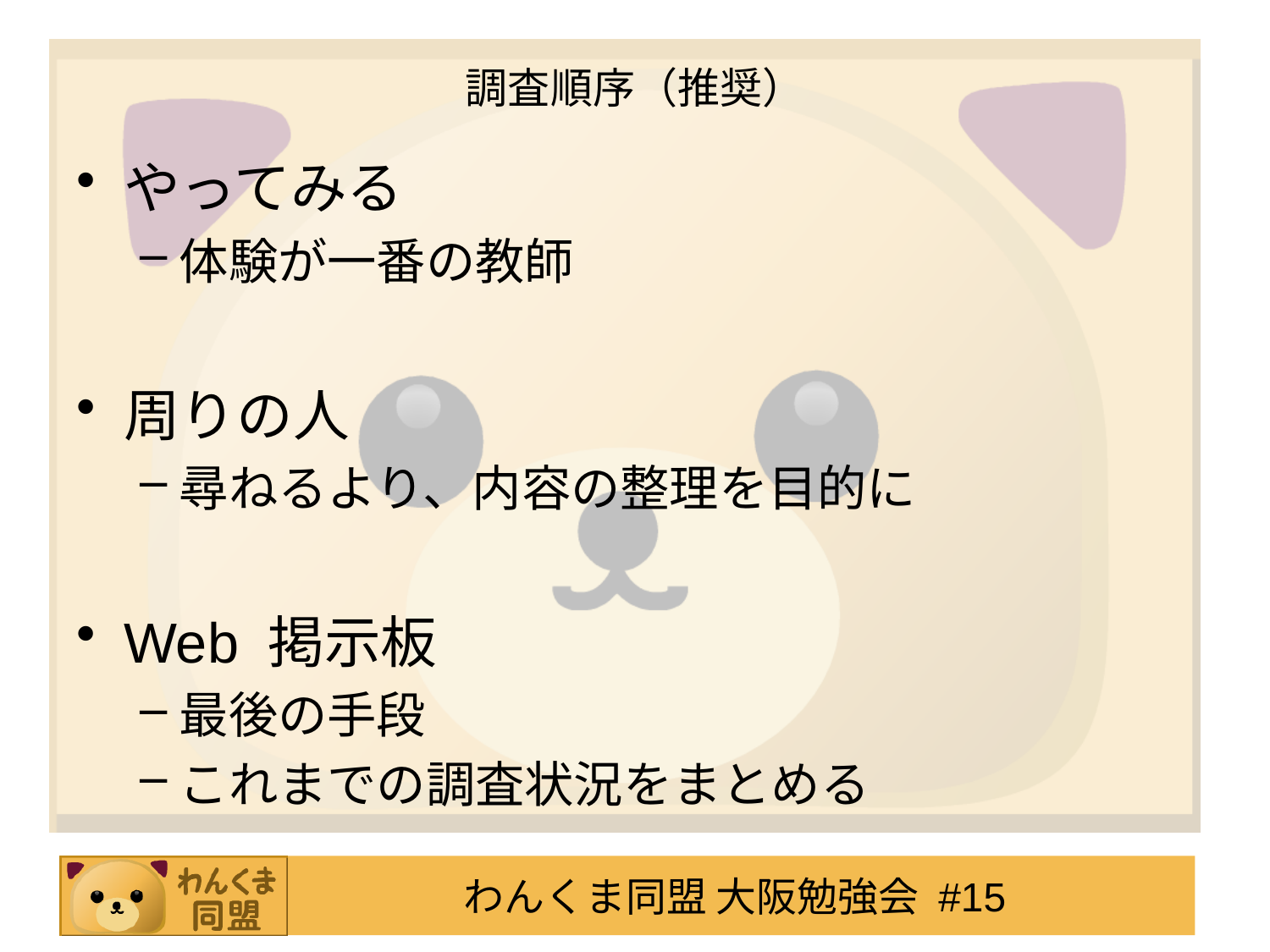

# 調査順序（推奨）
やってみる
体験が一番の教師

周りの人
尋ねるより、内容の整理を目的に

Web 掲示板
最後の手段
これまでの調査状況をまとめる